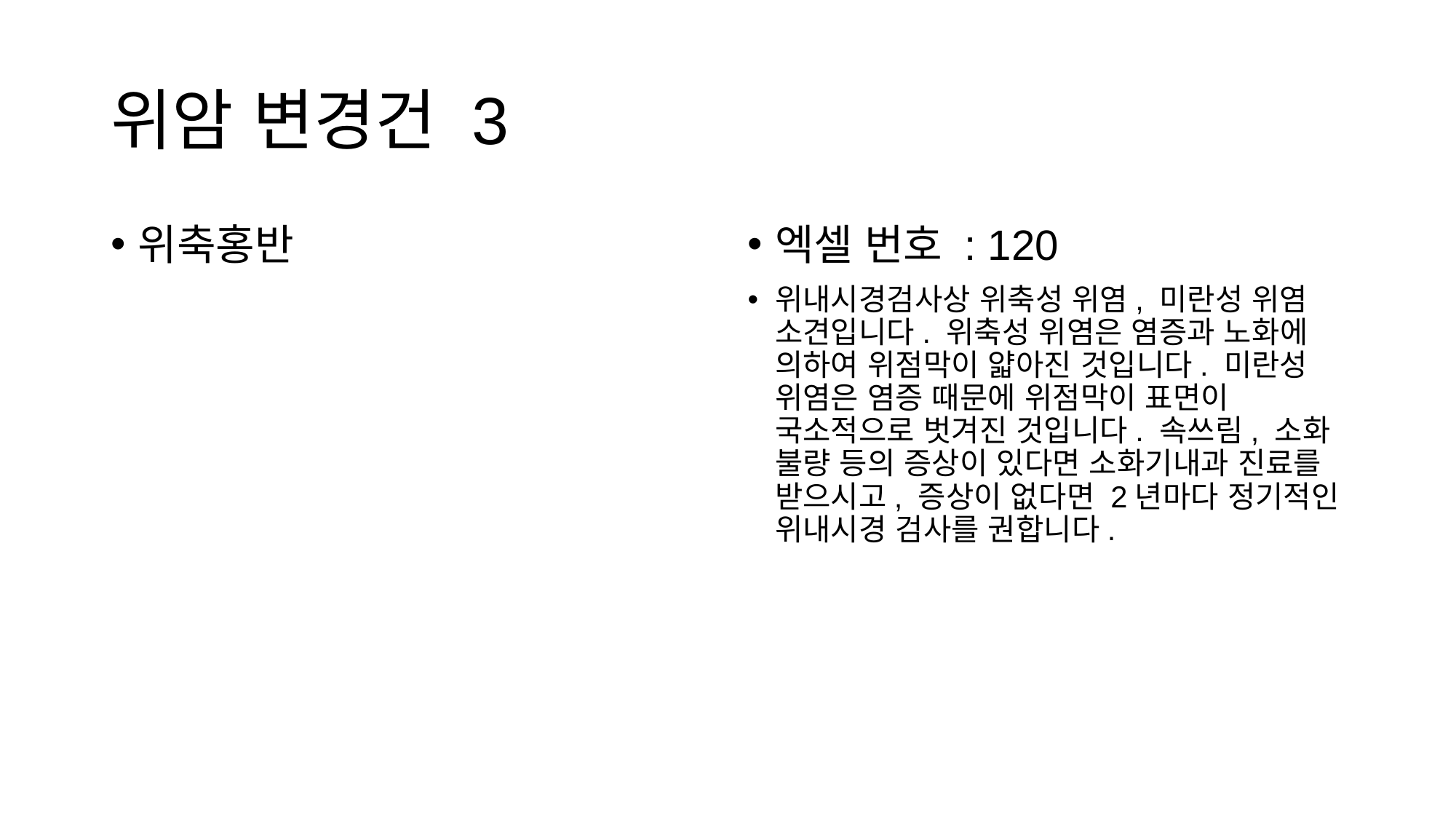

# 위암 변경건 3
위축홍반

엑셀 번호 : 120
위내시경검사상 위축성 위염, 미란성 위염 소견입니다. 위축성 위염은 염증과 노화에 의하여 위점막이 얇아진 것입니다. 미란성 위염은 염증 때문에 위점막이 표면이 국소적으로 벗겨진 것입니다. 속쓰림, 소화 불량 등의 증상이 있다면 소화기내과 진료를 받으시고, 증상이 없다면 2년마다 정기적인 위내시경 검사를 권합니다.